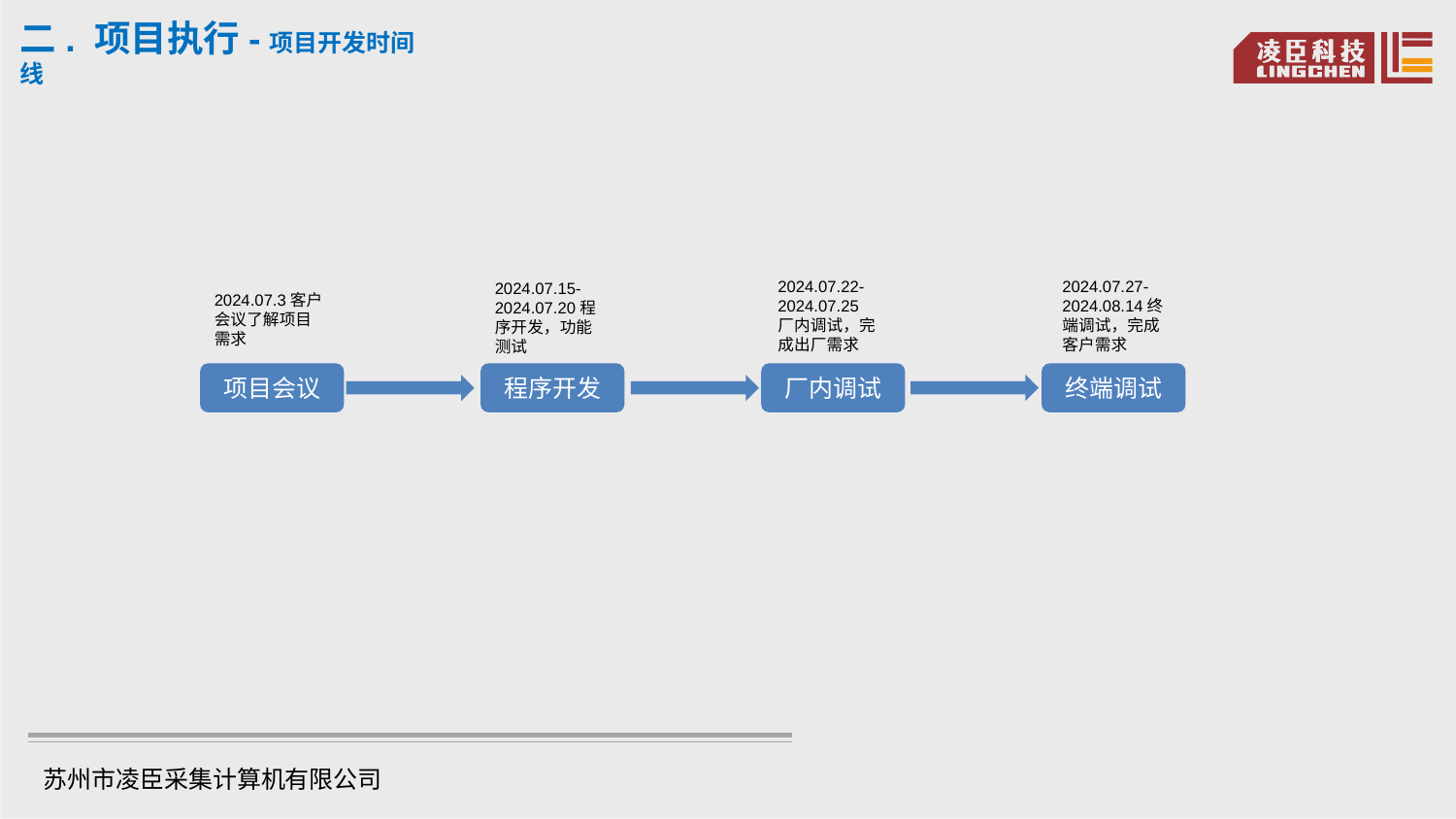

二. 项目执行-项目开发时间线

2024.07.22-2024.07.25
厂内调试，完成出厂需求
2024.07.27-2024.08.14终端调试，完成客户需求
2024.07.15-2024.07.20程序开发，功能测试
2024.07.3客户会议了解项目需求
项目会议
程序开发
厂内调试
终端调试